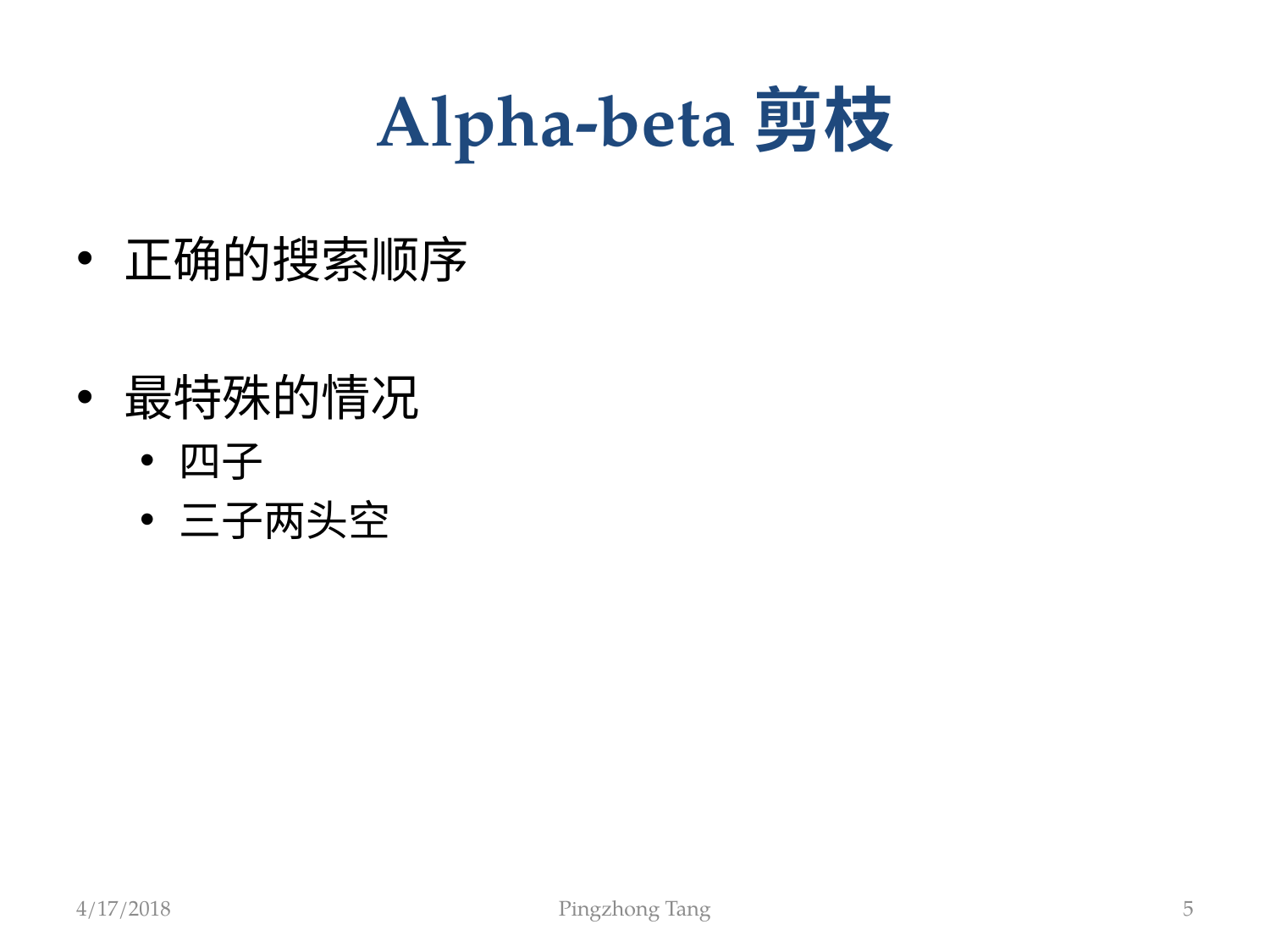

# Alpha-beta剪枝
正确的搜索顺序

最特殊的情况
四子
三子两头空

4/17/2018
Pingzhong Tang
5